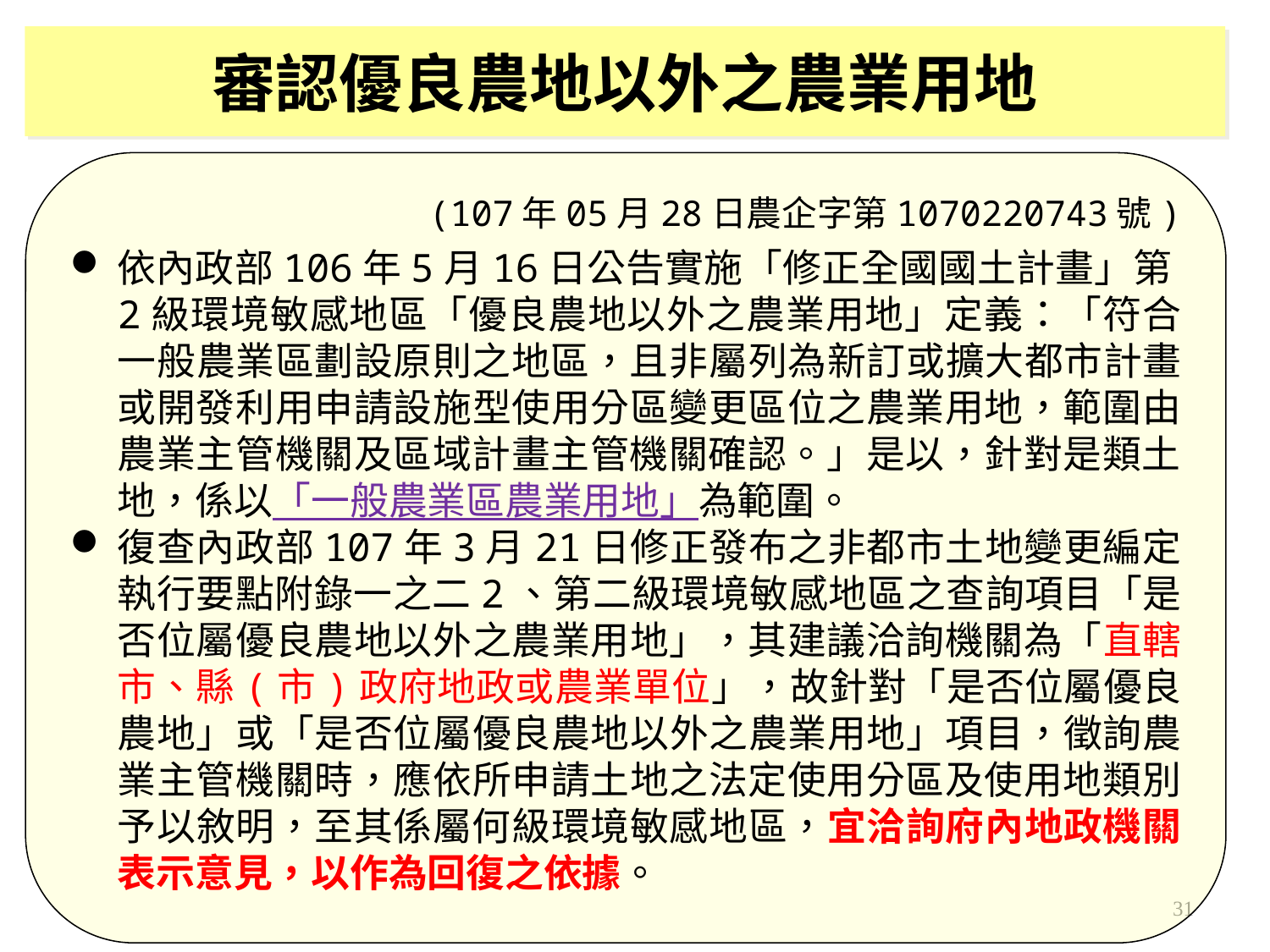

審認優良農地以外之農業用地
(107年05月28日農企字第1070220743號)
依內政部106年5月16日公告實施「修正全國國土計畫」第2級環境敏感地區「優良農地以外之農業用地」定義：「符合一般農業區劃設原則之地區，且非屬列為新訂或擴大都市計畫或開發利用申請設施型使用分區變更區位之農業用地，範圍由農業主管機關及區域計畫主管機關確認。」是以，針對是類土地，係以「一般農業區農業用地」為範圍。
復查內政部107年3月21日修正發布之非都市土地變更編定執行要點附錄一之二2、第二級環境敏感地區之查詢項目「是否位屬優良農地以外之農業用地」，其建議洽詢機關為「直轄市、縣(市)政府地政或農業單位」，故針對「是否位屬優良農地」或「是否位屬優良農地以外之農業用地」項目，徵詢農業主管機關時，應依所申請土地之法定使用分區及使用地類別予以敘明，至其係屬何級環境敏感地區，宜洽詢府內地政機關表示意見，以作為回復之依據。

31